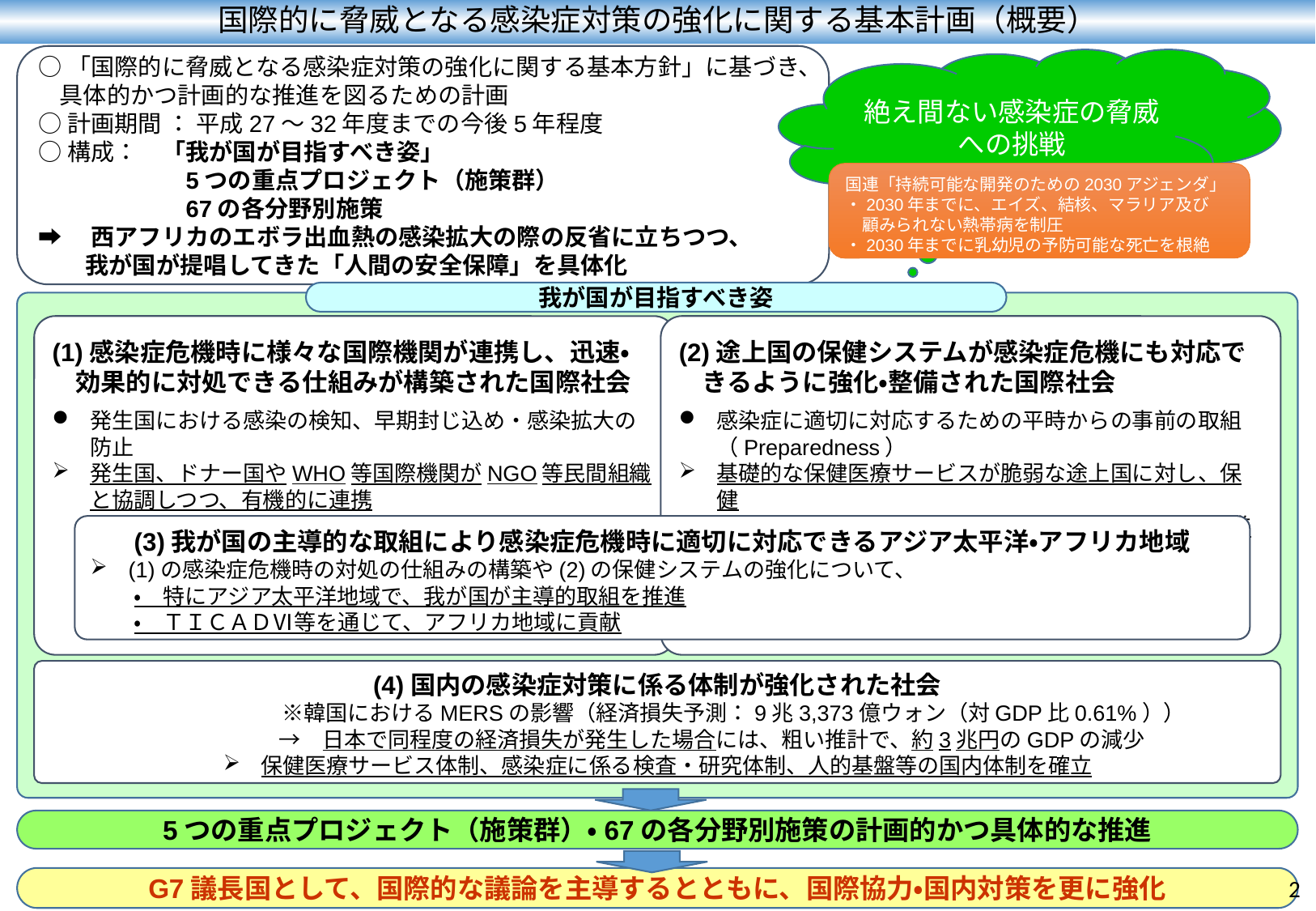

国際的に脅威となる感染症対策の強化に関する基本計画（概要）
○「国際的に脅威となる感染症対策の強化に関する基本方針」に基づき、
   具体的かつ計画的な推進を図るための計画
○計画期間 ： 平成27～32年度までの今後5年程度
○構成：　「我が国が目指すべき姿」
　　　　　　5つの重点プロジェクト（施策群）
　　　　　　67の各分野別施策
➡　西アフリカのエボラ出血熱の感染拡大の際の反省に立ちつつ、
　　我が国が提唱してきた「人間の安全保障」を具体化
絶え間ない感染症の脅威への挑戦
国連「持続可能な開発のための2030アジェンダ」
・2030年までに、エイズ、結核、マラリア及び
　顧みられない熱帯病を制圧
・2030年までに乳幼児の予防可能な死亡を根絶
我が国が目指すべき姿

(1)感染症危機時に様々な国際機関が連携し、迅速・
効果的に対処できる仕組みが構築された国際社会
発生国における感染の検知、早期封じ込め・感染拡大の防止
発生国、ドナー国やWHO等国際機関がNGO等民間組織と協調しつつ、有機的に連携

(2)途上国の保健システムが感染症危機にも対応できるように強化・整備された国際社会
感染症に適切に対応するための平時からの事前の取組（Preparedness）
基礎的な保健医療サービスが脆弱な途上国に対し、保健
　　 システムの強化に資する積極的・具体的な貢献を推進
(3)我が国の主導的な取組により感染症危機時に適切に対応できるアジア太平洋・アフリカ地域
(1)の感染症危機時の対処の仕組みの構築や(2)の保健システムの強化について、
　　・　特にアジア太平洋地域で、我が国が主導的取組を推進
　　・　ＴＩＣＡＤⅥ等を通じて、アフリカ地域に貢献
(4)国内の感染症対策に係る体制が強化された社会
　　　　　　　※韓国におけるMERSの影響（経済損失予測：9兆3,373億ウォン（対GDP比0.61%））
　　　　　→　日本で同程度の経済損失が発生した場合には、粗い推計で、約3兆円のGDPの減少
保健医療サービス体制、感染症に係る検査・研究体制、人的基盤等の国内体制を確立

5つの重点プロジェクト（施策群）・67の各分野別施策の計画的かつ具体的な推進

G7議長国として、国際的な議論を主導するとともに、国際協力・国内対策を更に強化
2